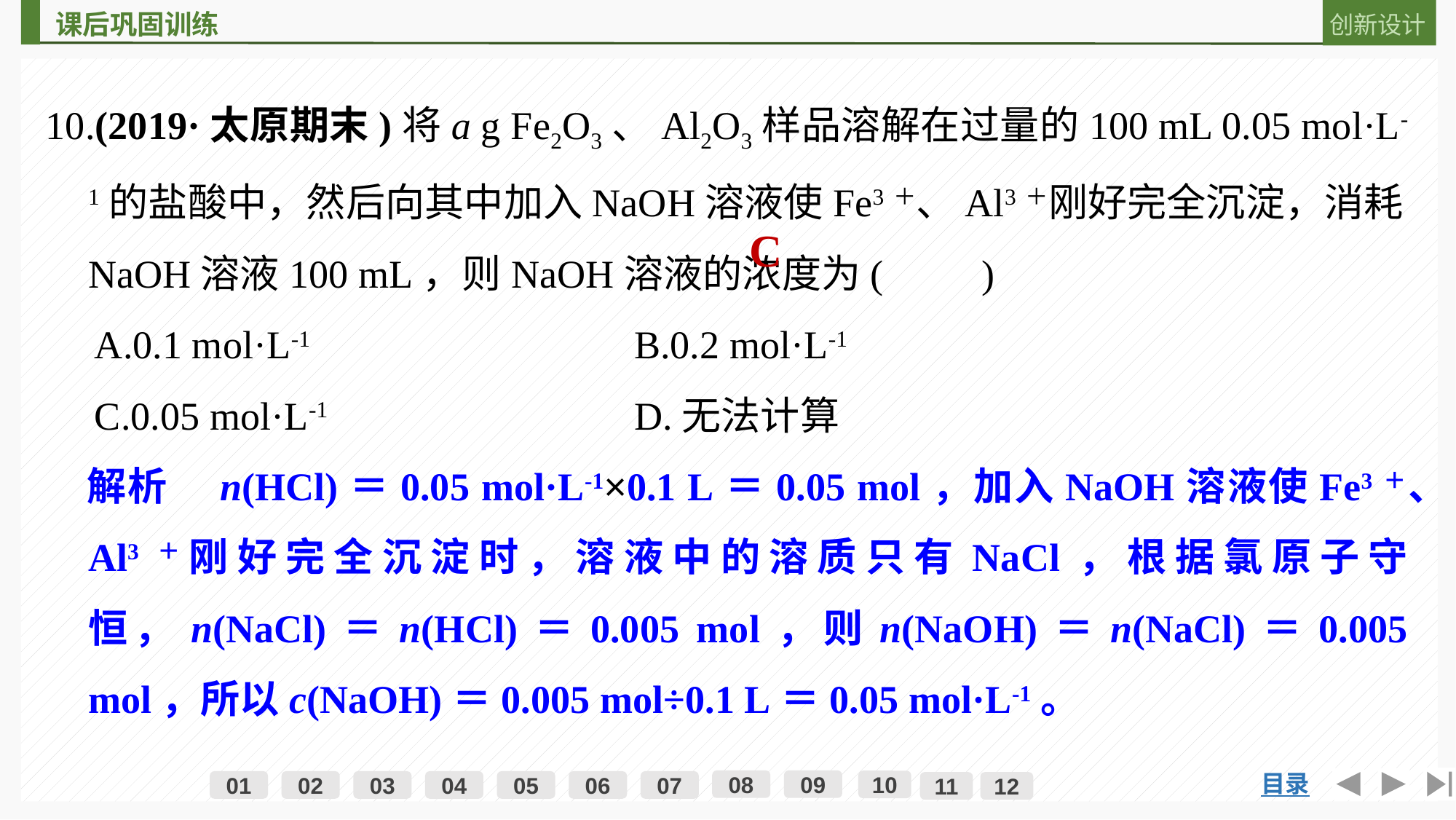

10.(2019·太原期末)将a g Fe2O3、Al2O3样品溶解在过量的100 mL 0.05 mol·L-1的盐酸中，然后向其中加入NaOH溶液使Fe3＋、Al3＋刚好完全沉淀，消耗NaOH溶液100 mL，则NaOH溶液的浓度为(　　)
　A.0.1 mol·L-1			B.0.2 mol·L-1
　C.0.05 mol·L-1			D.无法计算
　解析　n(HCl)＝0.05 mol·L-1×0.1 L＝0.05 mol，加入NaOH溶液使Fe3＋、Al3＋刚好完全沉淀时，溶液中的溶质只有NaCl，根据氯原子守恒，n(NaCl)＝n(HCl)＝0.005 mol，则n(NaOH)＝n(NaCl)＝0.005 mol，所以c(NaOH)＝0.005 mol÷0.1 L＝0.05 mol·L-1。
C